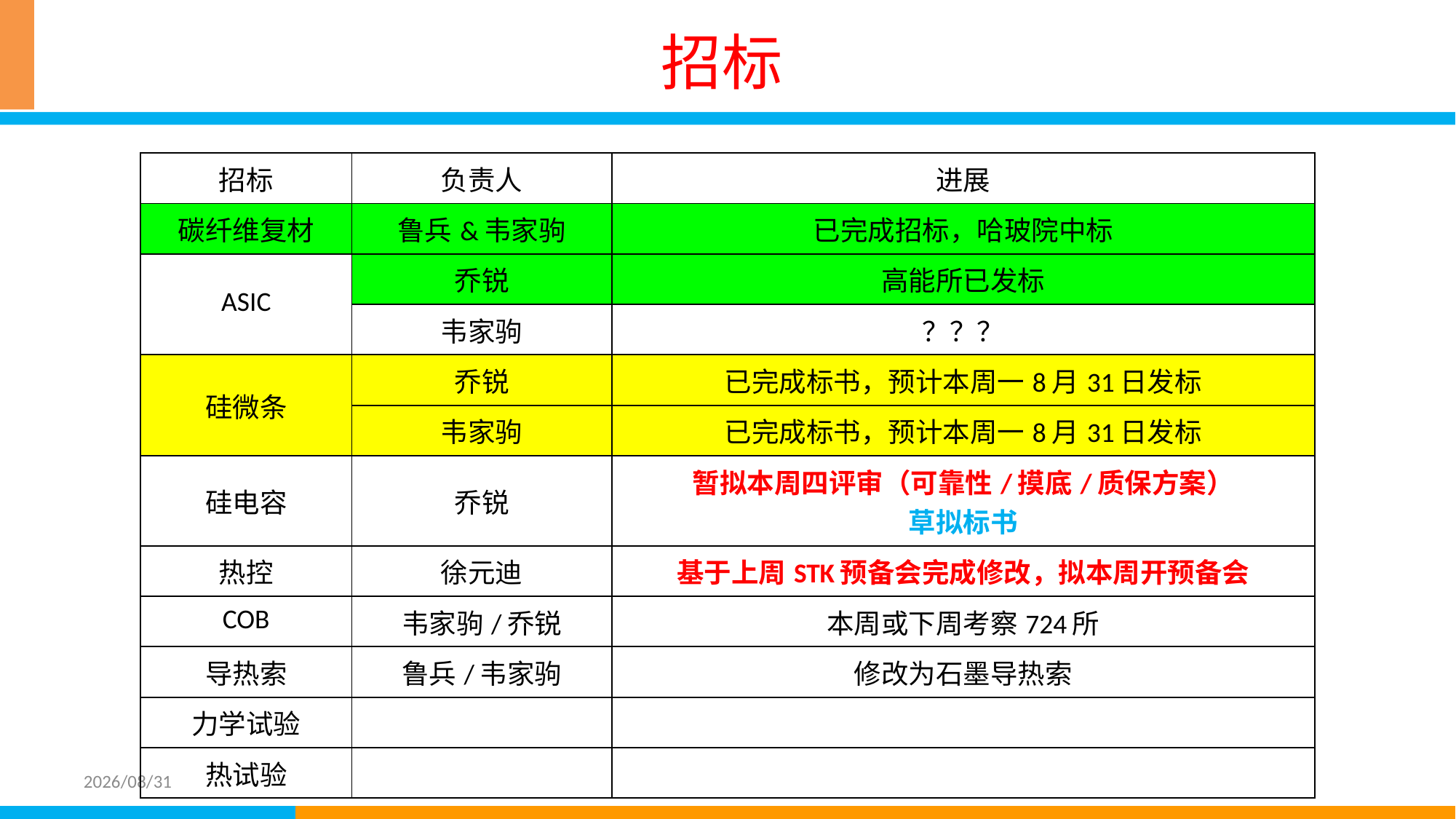

# 招标
| 招标 | 负责人 | 进展 |
| --- | --- | --- |
| 碳纤维复材 | 鲁兵&韦家驹 | 已完成招标，哈玻院中标 |
| ASIC | 乔锐 | 高能所已发标 |
| ASIC | 韦家驹 | ？？？ |
| 硅微条 | 乔锐 | 已完成标书，预计本周一8月31日发标 |
|  | 韦家驹 | 已完成标书，预计本周一8月31日发标 |
| 硅电容 | 乔锐 | 暂拟本周四评审（可靠性/摸底/质保方案） 草拟标书 |
| 热控 | 徐元迪 | 基于上周STK预备会完成修改，拟本周开预备会 |
| COB | 韦家驹/乔锐 | 本周或下周考察724所 |
| 导热索 | 鲁兵/韦家驹 | 修改为石墨导热索 |
| 力学试验 |  |  |
| 热试验 |  |  |
2026/08/31